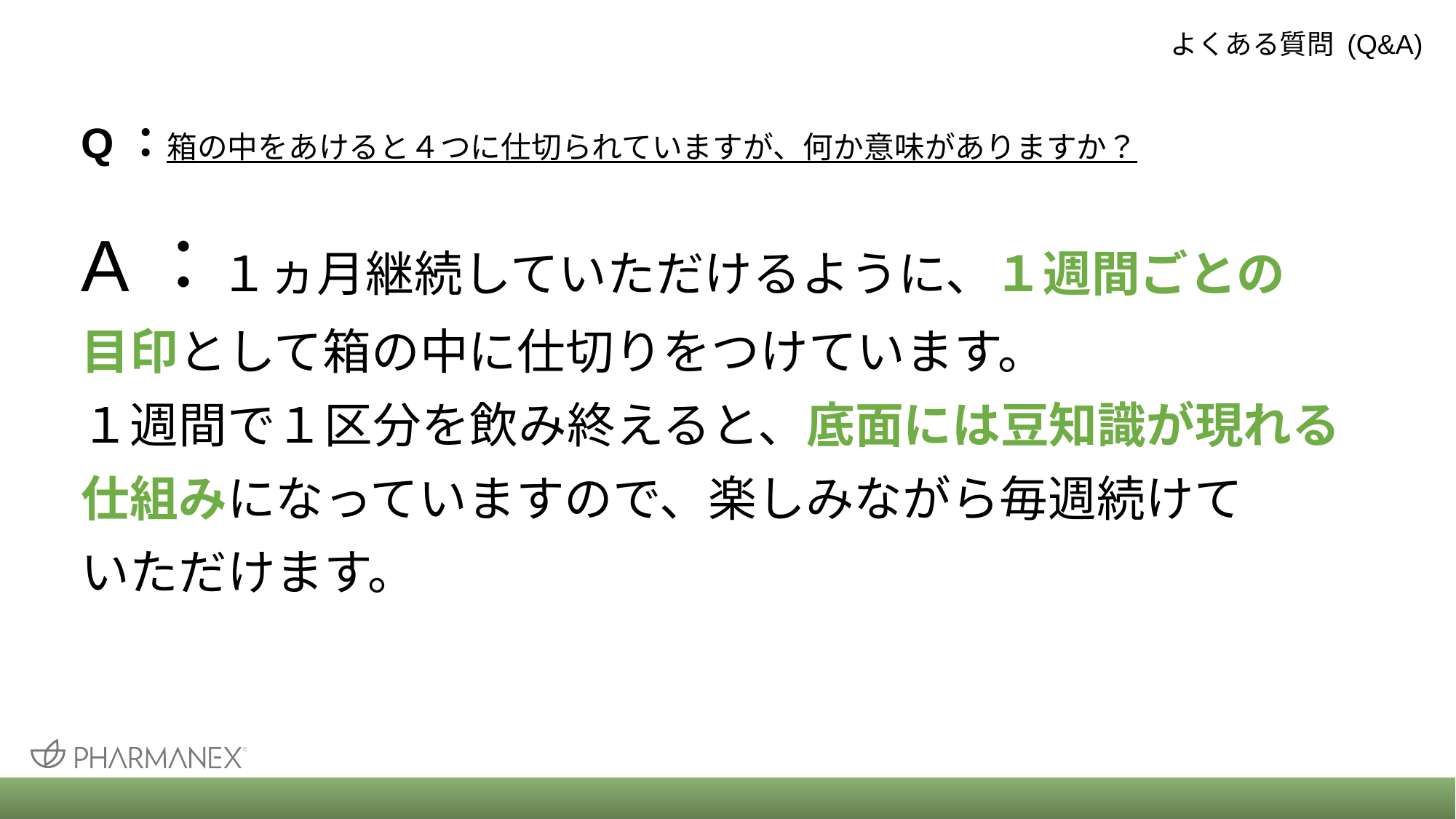

よくある質問 (Q&A)
# Q：箱の中をあけると４つに仕切られていますが、何か意味がありますか？
A：１ヵ月継続していただけるように、１週間ごとの
目印として箱の中に仕切りをつけています。
１週間で１区分を飲み終えると、底面には豆知識が現れる
仕組みになっていますので、楽しみながら毎週続けて
いただけます。